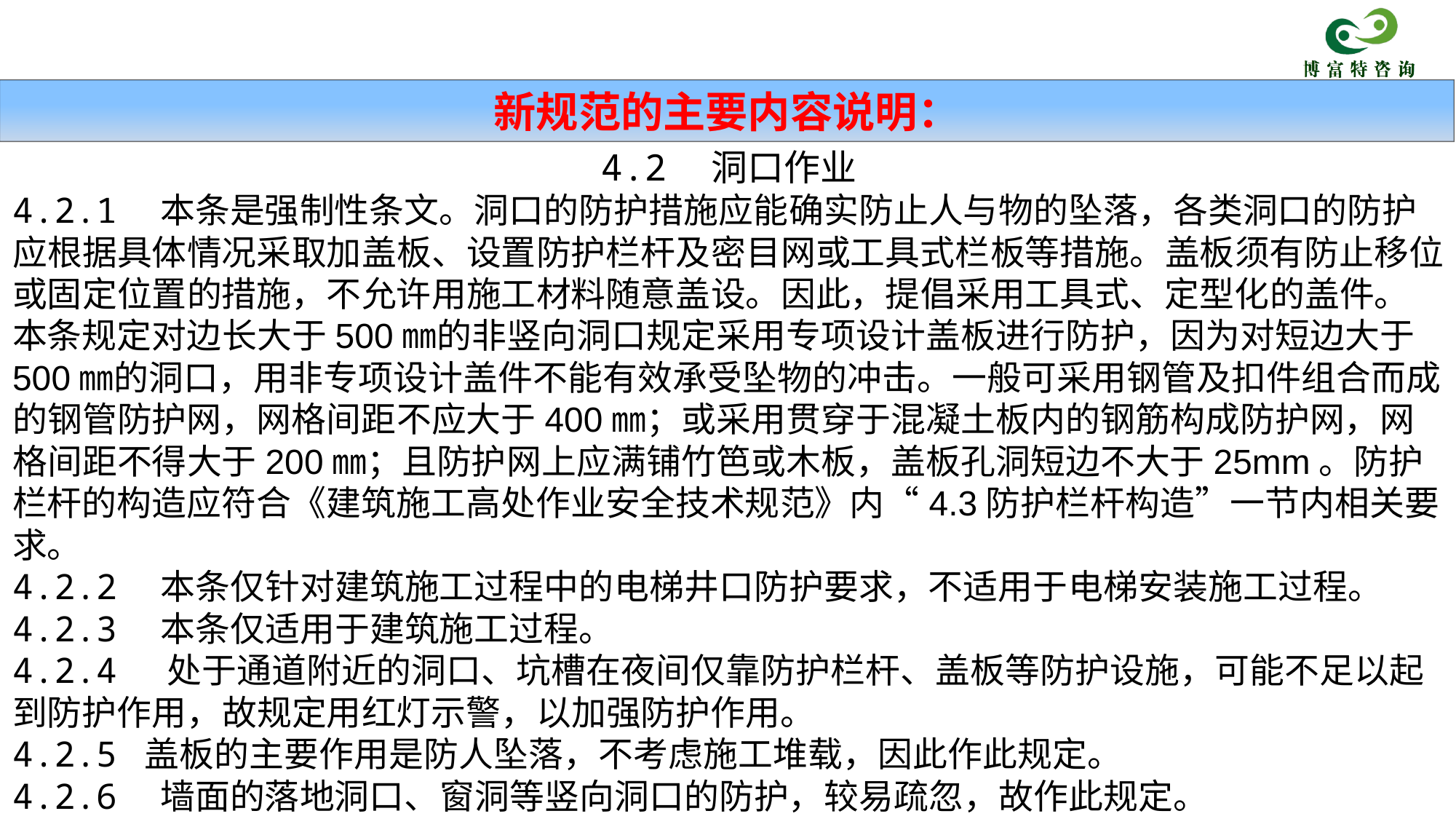

新规范的主要内容说明：
4.2　洞口作业
4.2.1　本条是强制性条文。洞口的防护措施应能确实防止人与物的坠落，各类洞口的防护应根据具体情况采取加盖板、设置防护栏杆及密目网或工具式栏板等措施。盖板须有防止移位或固定位置的措施，不允许用施工材料随意盖设。因此，提倡采用工具式、定型化的盖件。
本条规定对边长大于500㎜的非竖向洞口规定采用专项设计盖板进行防护，因为对短边大于500㎜的洞口，用非专项设计盖件不能有效承受坠物的冲击。一般可采用钢管及扣件组合而成的钢管防护网，网格间距不应大于400㎜；或采用贯穿于混凝土板内的钢筋构成防护网，网格间距不得大于200㎜；且防护网上应满铺竹笆或木板，盖板孔洞短边不大于25mm。防护栏杆的构造应符合《建筑施工高处作业安全技术规范》内“4.3防护栏杆构造”一节内相关要求。
4.2.2　本条仅针对建筑施工过程中的电梯井口防护要求，不适用于电梯安装施工过程。
4.2.3　本条仅适用于建筑施工过程。
4.2.4  处于通道附近的洞口、坑槽在夜间仅靠防护栏杆、盖板等防护设施，可能不足以起到防护作用，故规定用红灯示警，以加强防护作用。
4.2.5  盖板的主要作用是防人坠落，不考虑施工堆载，因此作此规定。
4.2.6　墙面的落地洞口、窗洞等竖向洞口的防护，较易疏忽，故作此规定。